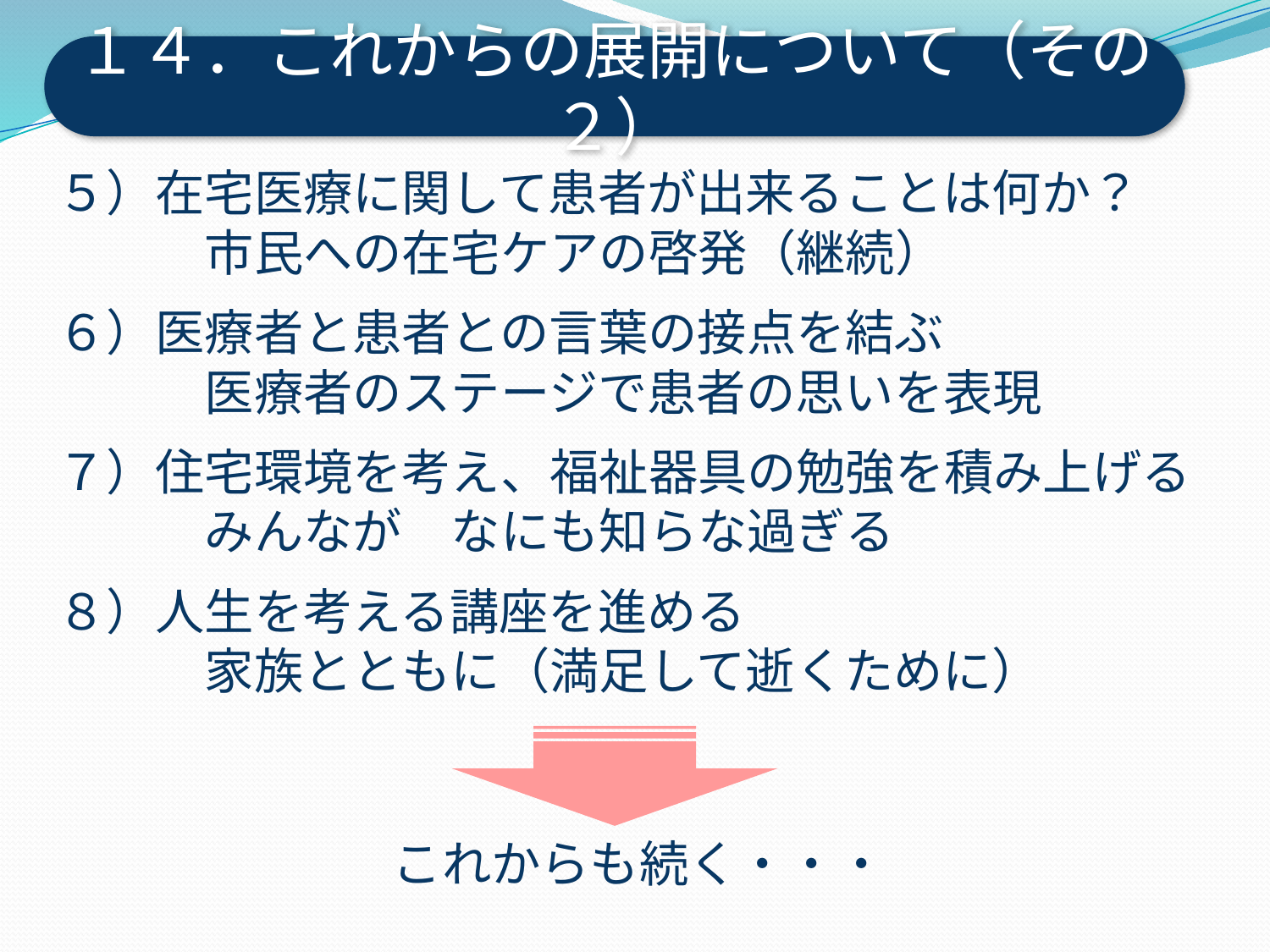

１４．これからの展開について（その２）
５）在宅医療に関して患者が出来ることは何か？
　　　市民への在宅ケアの啓発（継続）
６）医療者と患者との言葉の接点を結ぶ
　　　医療者のステージで患者の思いを表現
７）住宅環境を考え、福祉器具の勉強を積み上げる
　　　みんなが　なにも知らな過ぎる
８）人生を考える講座を進める
　　　家族とともに（満足して逝くために）

これからも続く・・・